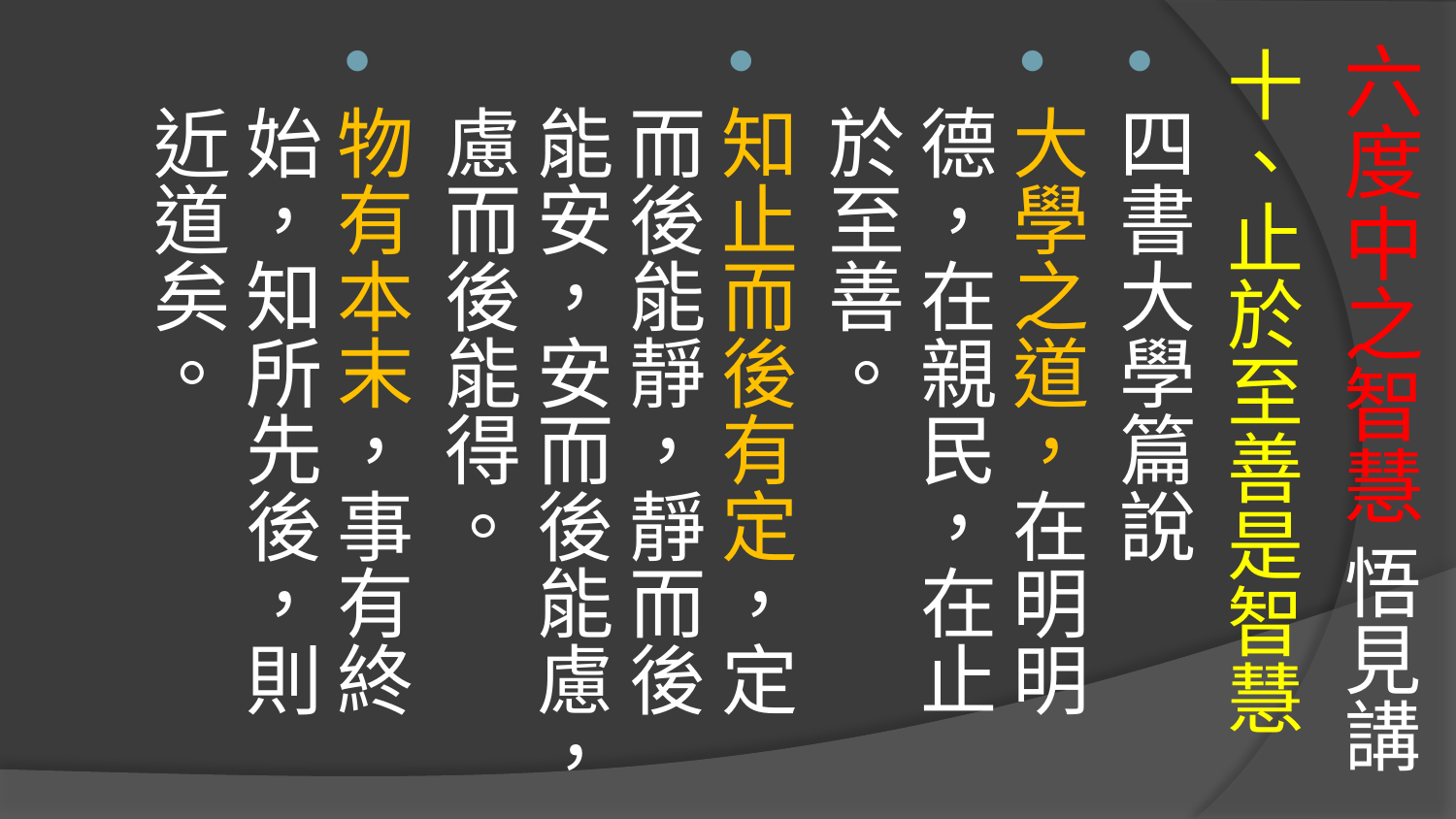

# 六度中之智慧 悟見講
十、止於至善是智慧
四書大學篇說
大學之道，在明明德，在親民，在止於至善。
知止而後有定，定而後能靜，靜而後能安，安而後能慮，慮而後能得。
物有本末，事有終始，知所先後，則近道矣。